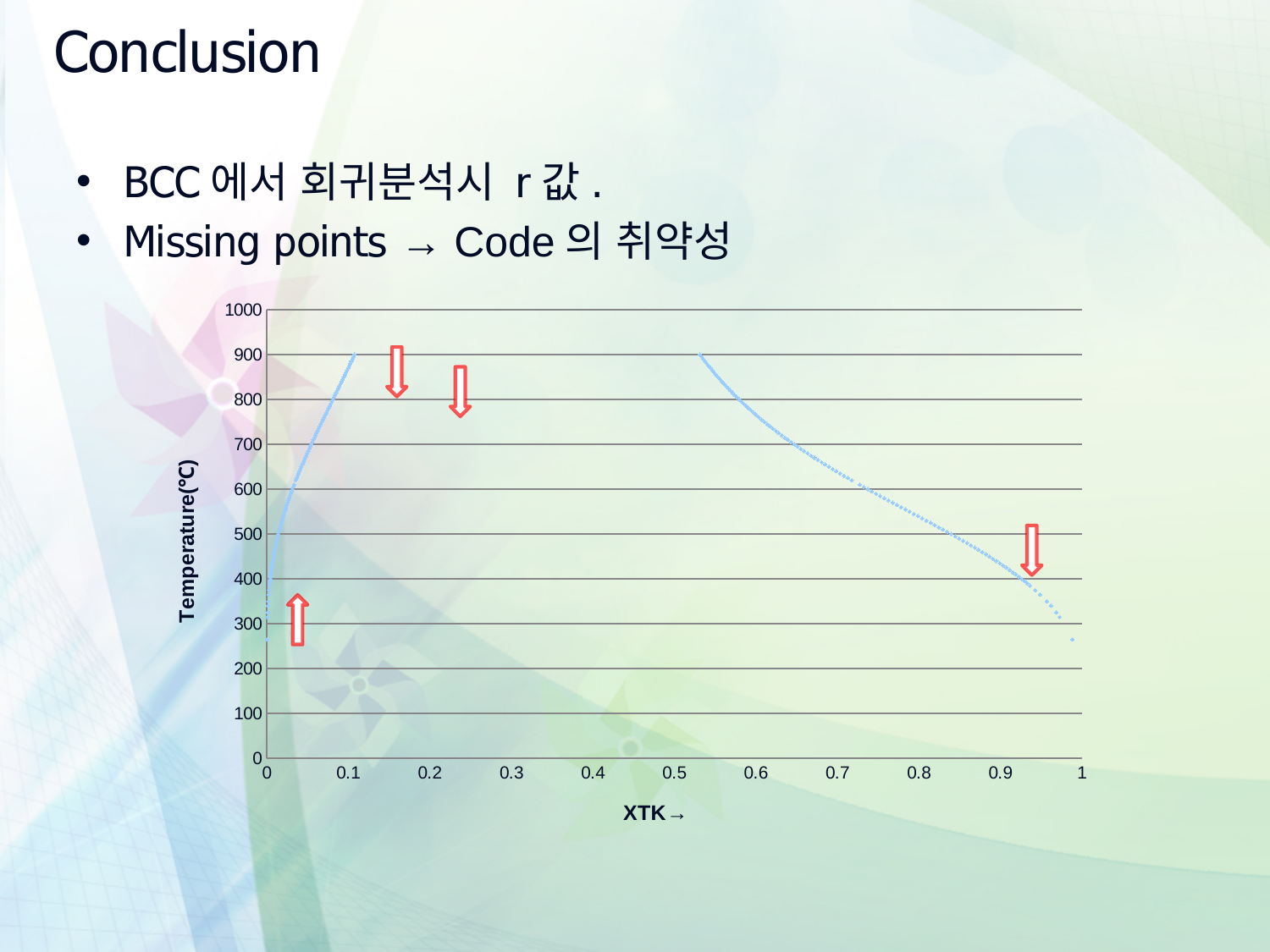

# Conclusion
BCC에서 회귀분석시 r값.
Missing points → Code의 취약성

### Chart

| Category |  |  |  |  |  |  |
|---|---|---|---|---|---|---|